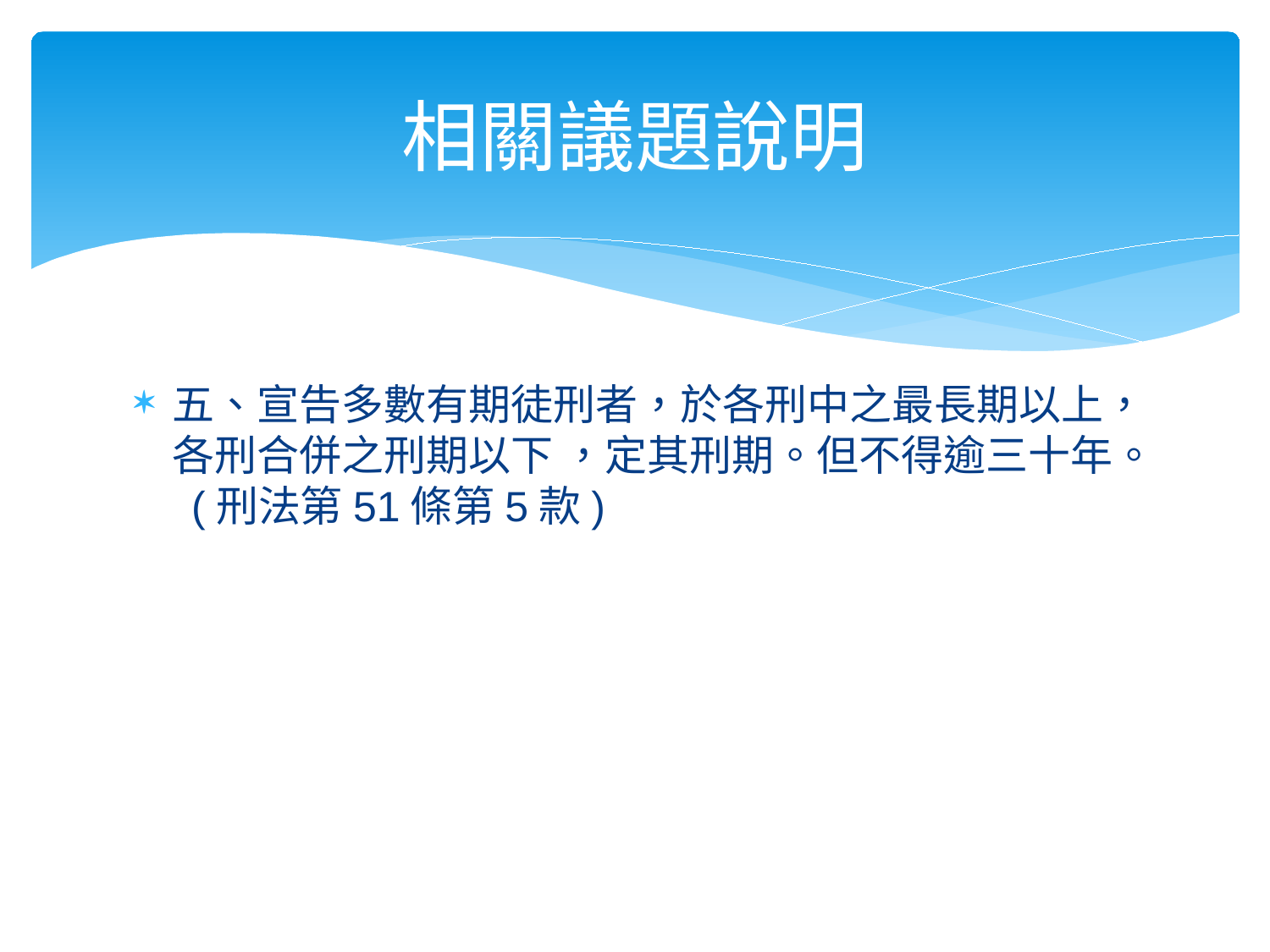

# 相關議題說明
五、宣告多數有期徒刑者，於各刑中之最長期以上，各刑合併之刑期以下 ，定其刑期。但不得逾三十年。 (刑法第51條第5款)